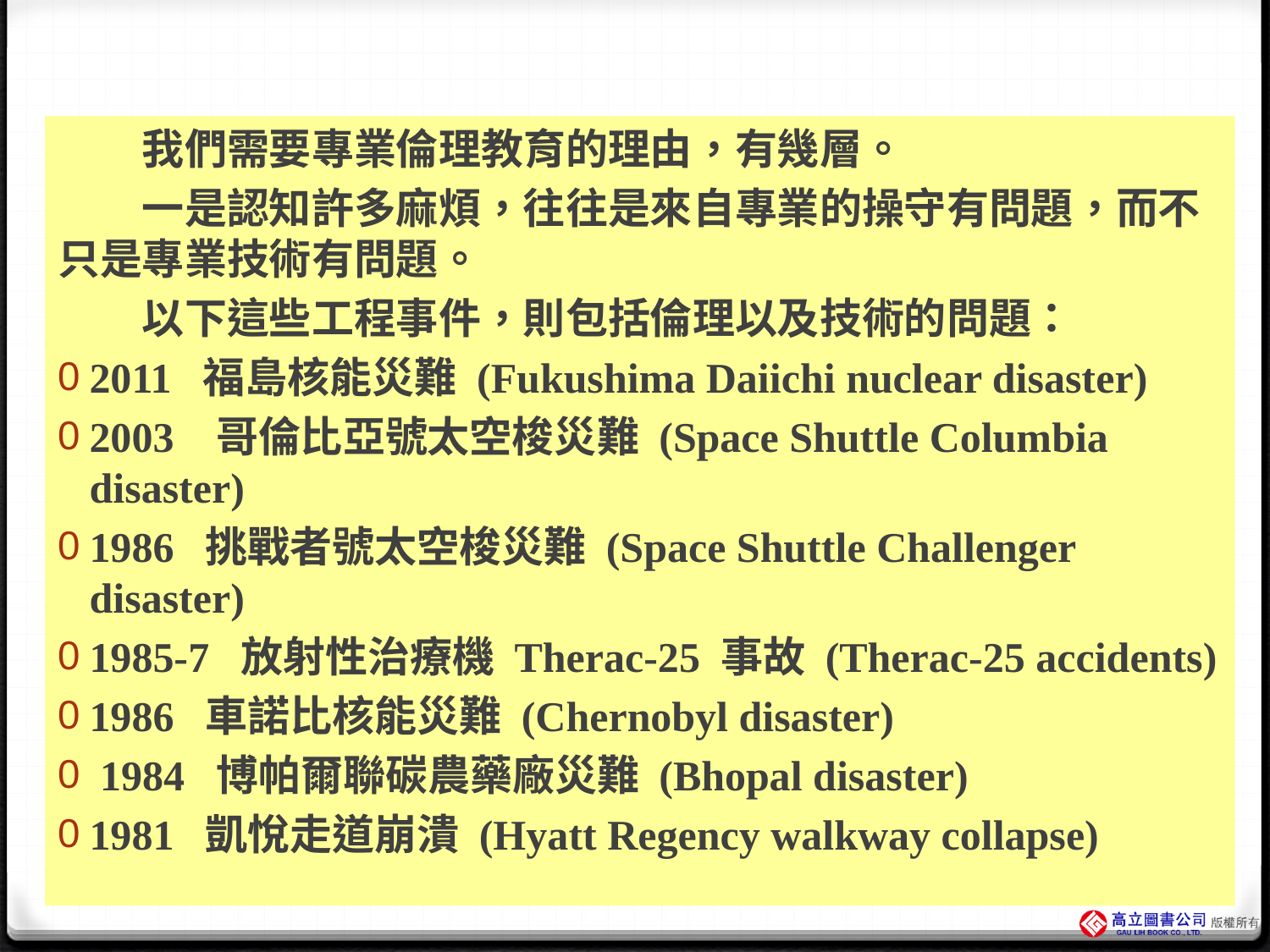

#
　　我們需要專業倫理教育的理由，有幾層。
　　一是認知許多麻煩，往往是來自專業的操守有問題，而不只是專業技術有問題。
　　以下這些工程事件，則包括倫理以及技術的問題：
2011  福島核能災難 (Fukushima Daiichi nuclear disaster)
2003   哥倫比亞號太空梭災難 (Space Shuttle Columbia disaster)
1986  挑戰者號太空梭災難 (Space Shuttle Challenger disaster)
1985-7  放射性治療機 Therac-25 事故 (Therac-25 accidents)
1986  車諾比核能災難 (Chernobyl disaster)
 1984  博帕爾聯碳農藥廠災難 (Bhopal disaster)
1981  凱悅走道崩潰 (Hyatt Regency walkway collapse)